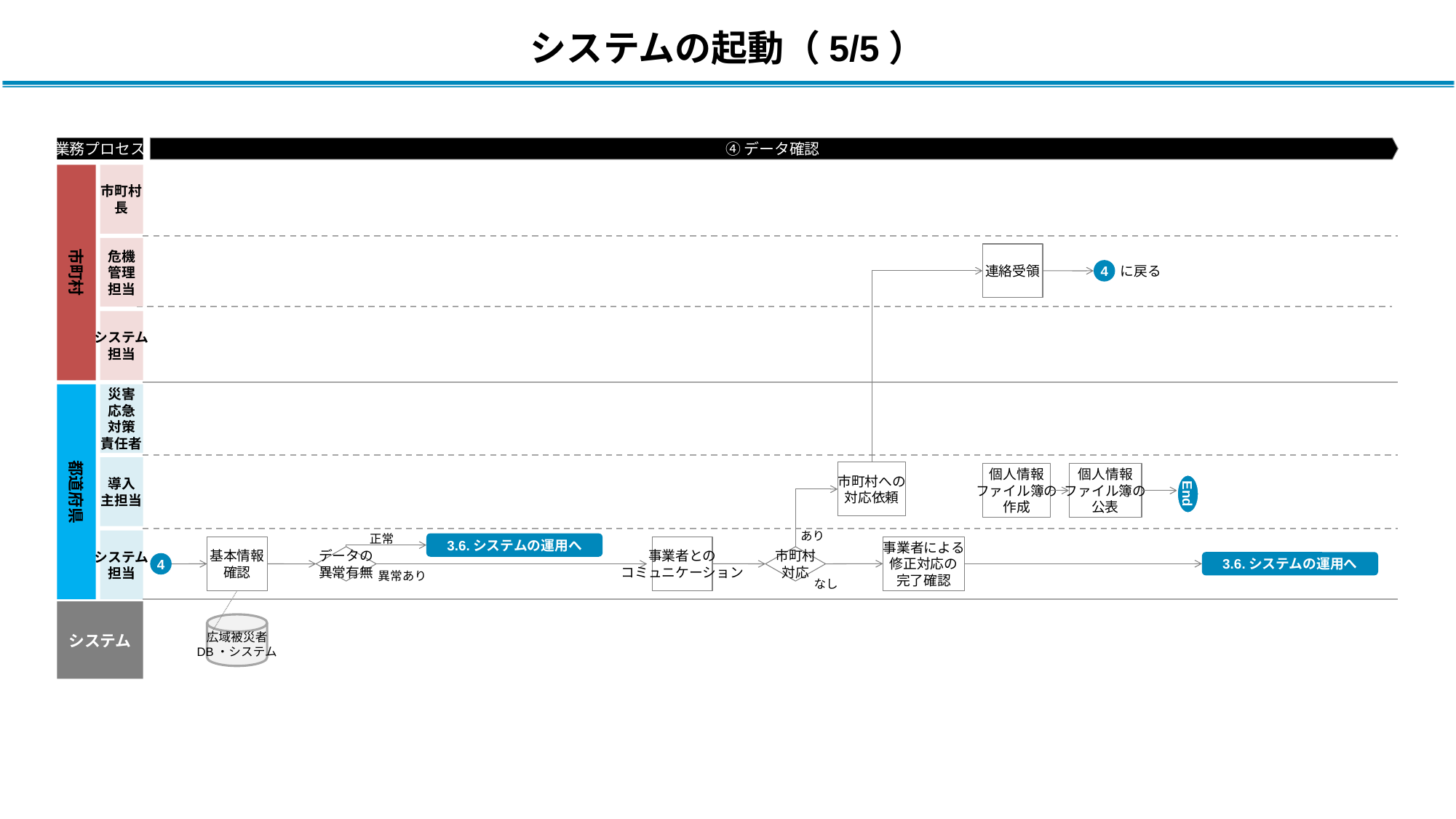

# システムの起動（5/5）
④データ確認
業務プロセス
市町村
市町村
長

危機
管理
担当
連絡受領

4
　に戻る
システム
担当

災害
応急
対策
責任者
都道府県

導入
主担当
市町村への
対応依頼
個人情報
ファイル簿の
作成
個人情報
ファイル簿の
公表

End
あり
正常
システム
担当
3.6.システムの運用へ
事業者による
修正対応の
完了確認
事業者との
コミュニケーション

基本情報
確認
市町村
対応
データの
異常有無
3.6.システムの運用へ
4
異常あり
なし
システム

広域被災者
DB・システム